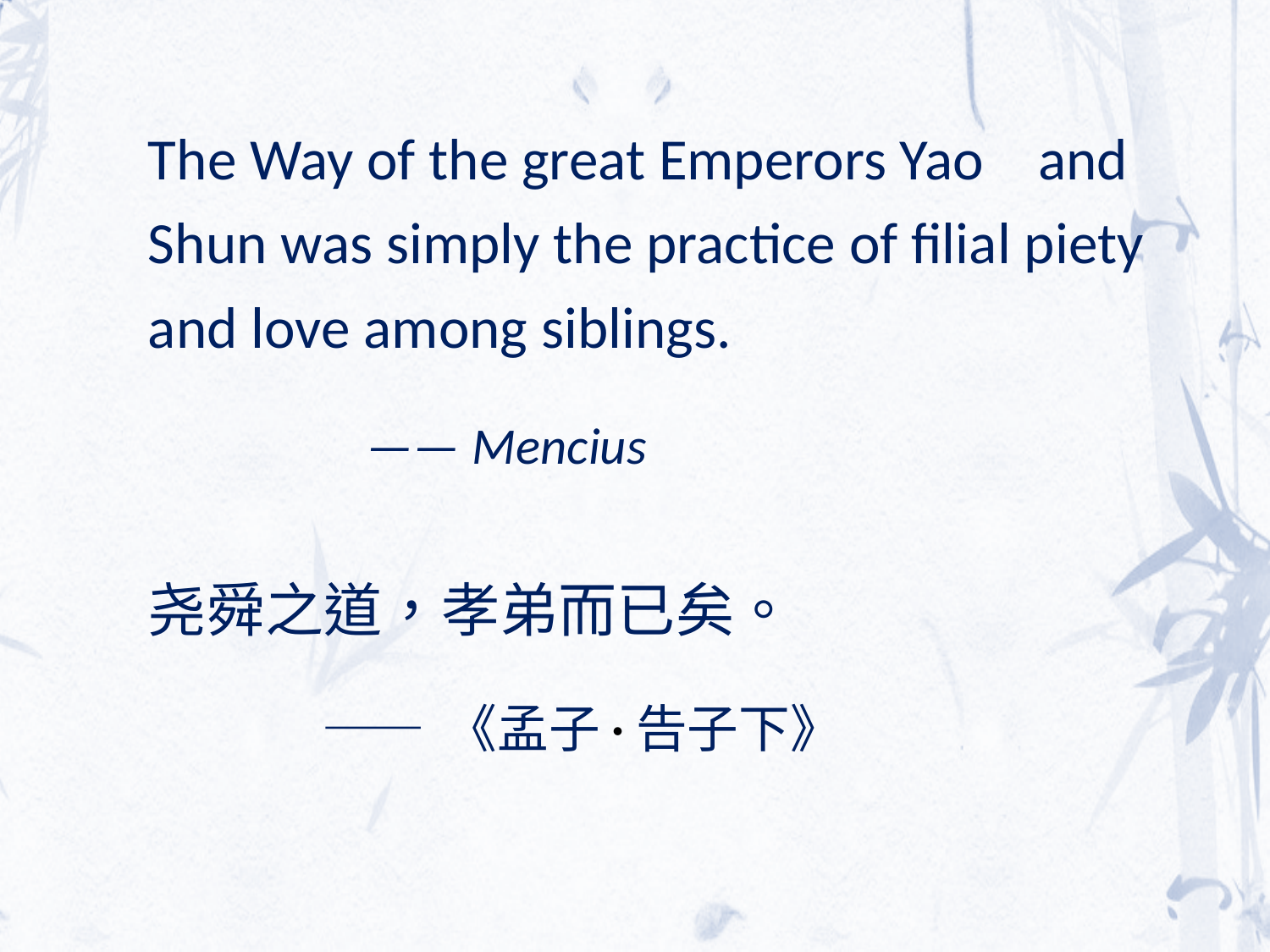

The Way of the great Emperors Yao    and Shun was simply the practice of filial piety and love among siblings.

				          —— Mencius
尧舜之道，孝弟而已矣。

 			     —— 《孟子·告子下》